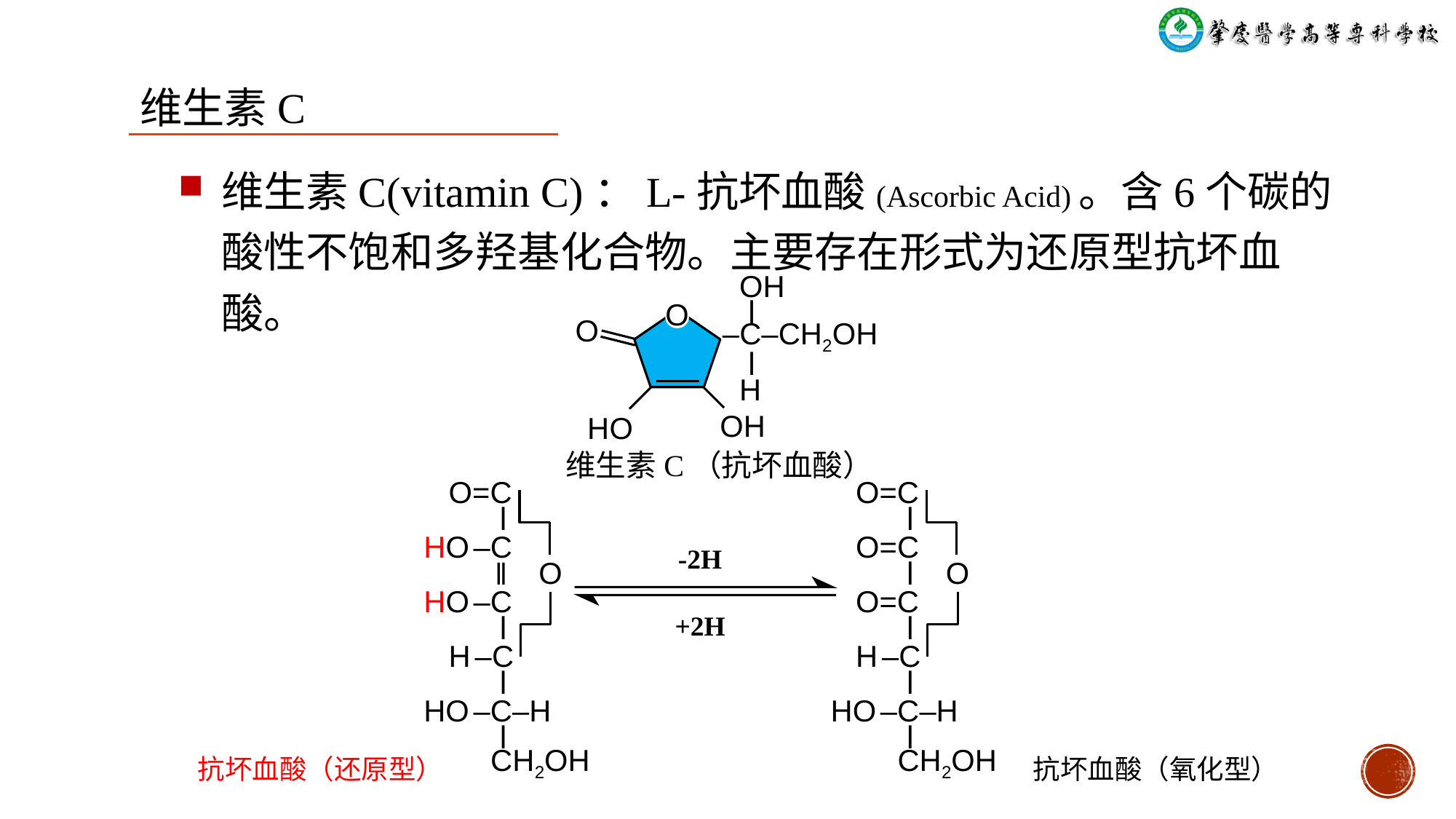

维生素C
维生素C(vitamin C)：L-抗坏血酸(Ascorbic Acid)。含6个碳的酸性不饱和多羟基化合物。主要存在形式为还原型抗坏血酸。
  OH
   ⅼ
‒C‒CH2OH
   ⅼ
  H
O

O
OH
HO
维生素C（抗坏血酸）
   O=C
         ⅼ
HO ‒C
         ǁ
HO ‒C
         ⅼ
   H ‒C
         ⅼ
HO ‒C‒H
         ⅼ
        CH2OH
O
   O=C
         ⅼ
   O=C
         ⅼ
   O=C
         ⅼ
   H ‒C
         ⅼ
HO ‒C‒H
         ⅼ
        CH2OH
O
-2H

+2H
抗坏血酸（还原型）
抗坏血酸（氧化型）